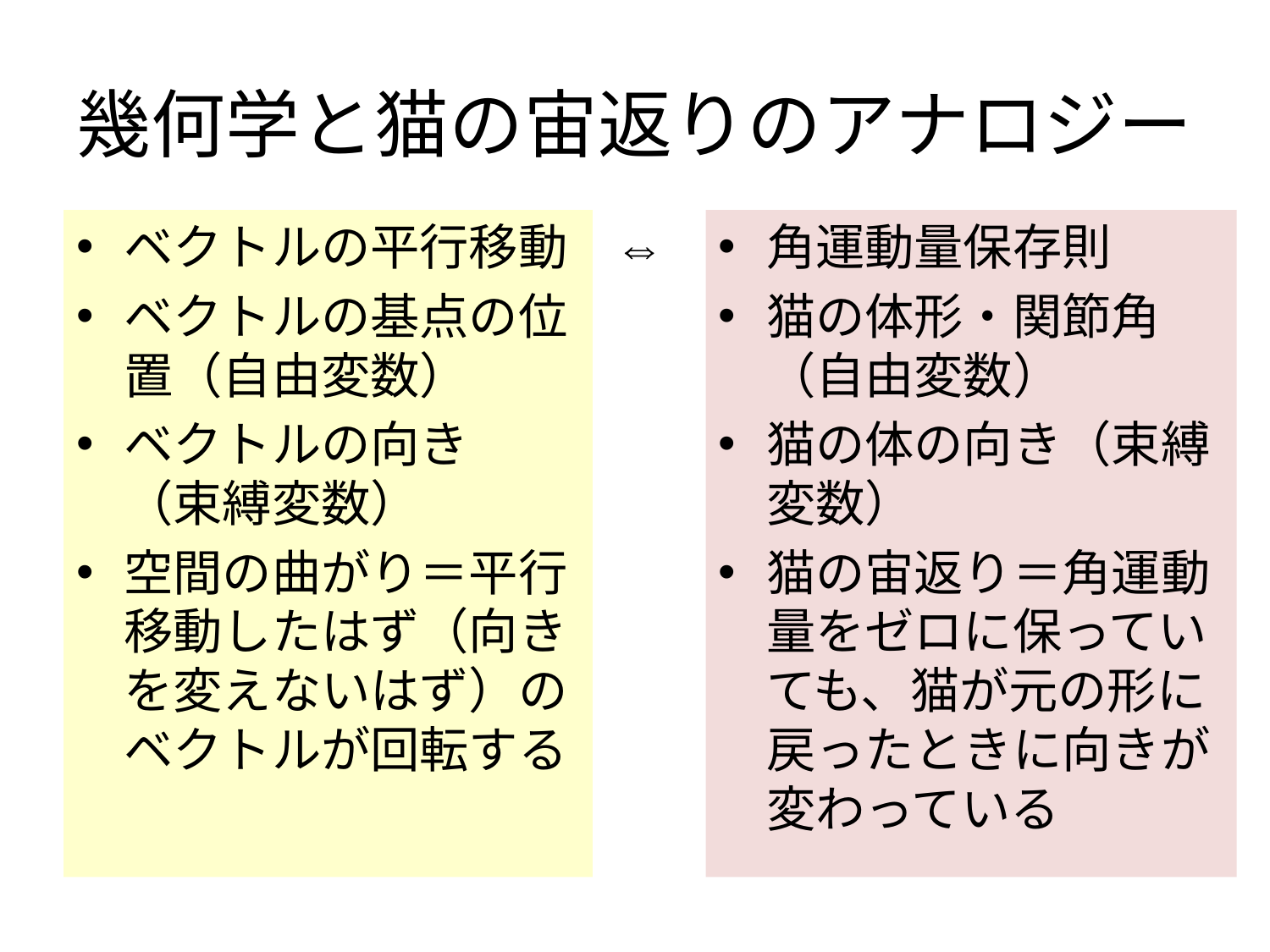

# 幾何学と猫の宙返りのアナロジー
ベクトルの平行移動
ベクトルの基点の位置（自由変数）
ベクトルの向き　（束縛変数）
空間の曲がり＝平行移動したはず（向きを変えないはず）のベクトルが回転する
⇔
角運動量保存則
猫の体形・関節角（自由変数）
猫の体の向き（束縛変数）
猫の宙返り＝角運動量をゼロに保っていても、猫が元の形に戻ったときに向きが変わっている